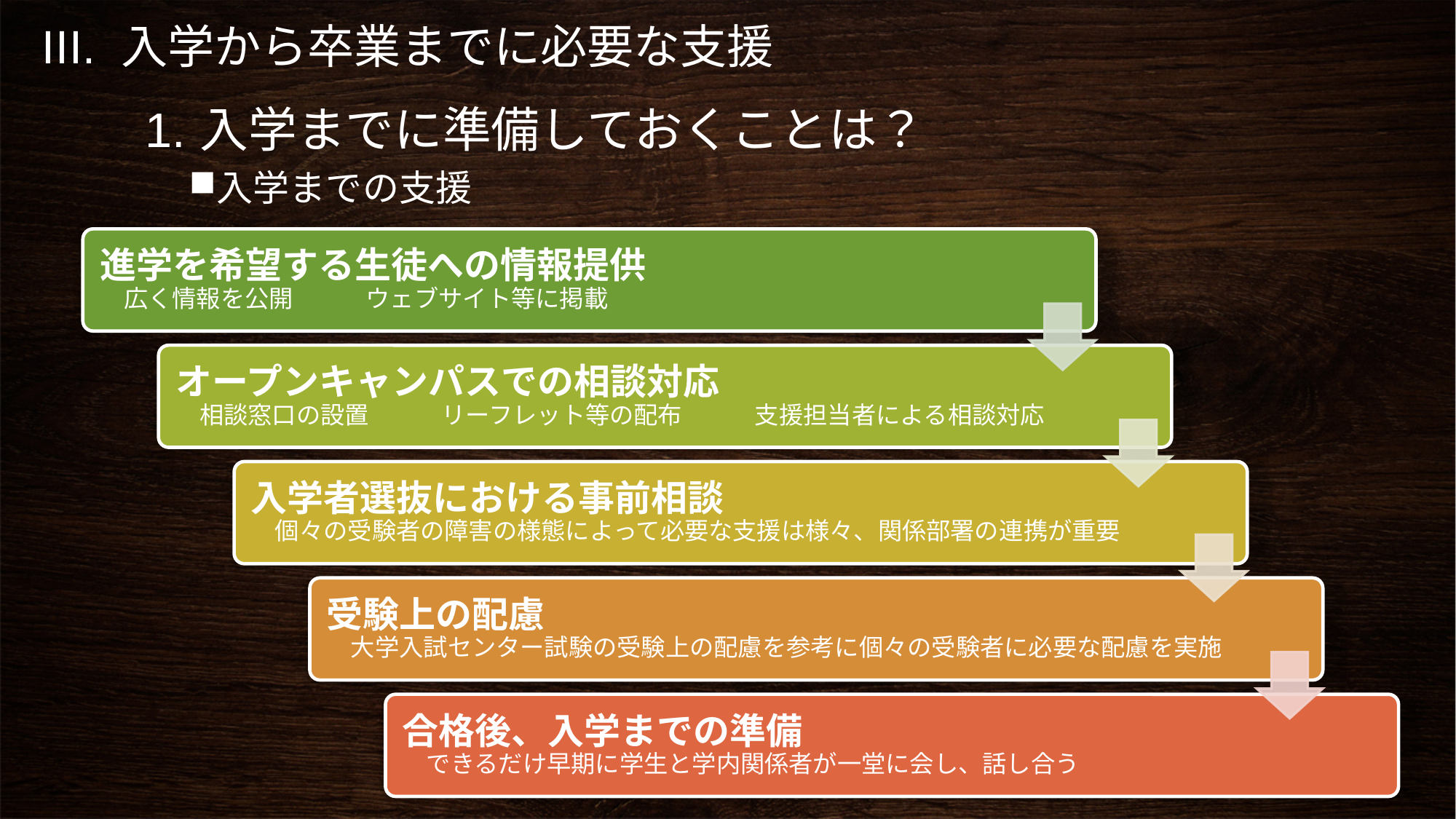

# 入学から卒業までに必要な支援
入学までに準備しておくことは？
入学までの支援
進学を希望する生徒への情報提供
　広く情報を公開　　　ウェブサイト等に掲載
オープンキャンパスでの相談対応
　相談窓口の設置　　　リーフレット等の配布　　　支援担当者による相談対応
入学者選抜における事前相談
　個々の受験者の障害の様態によって必要な支援は様々、関係部署の連携が重要
受験上の配慮
　大学入試センター試験の受験上の配慮を参考に個々の受験者に必要な配慮を実施
合格後、入学までの準備
　できるだけ早期に学生と学内関係者が一堂に会し、話し合う